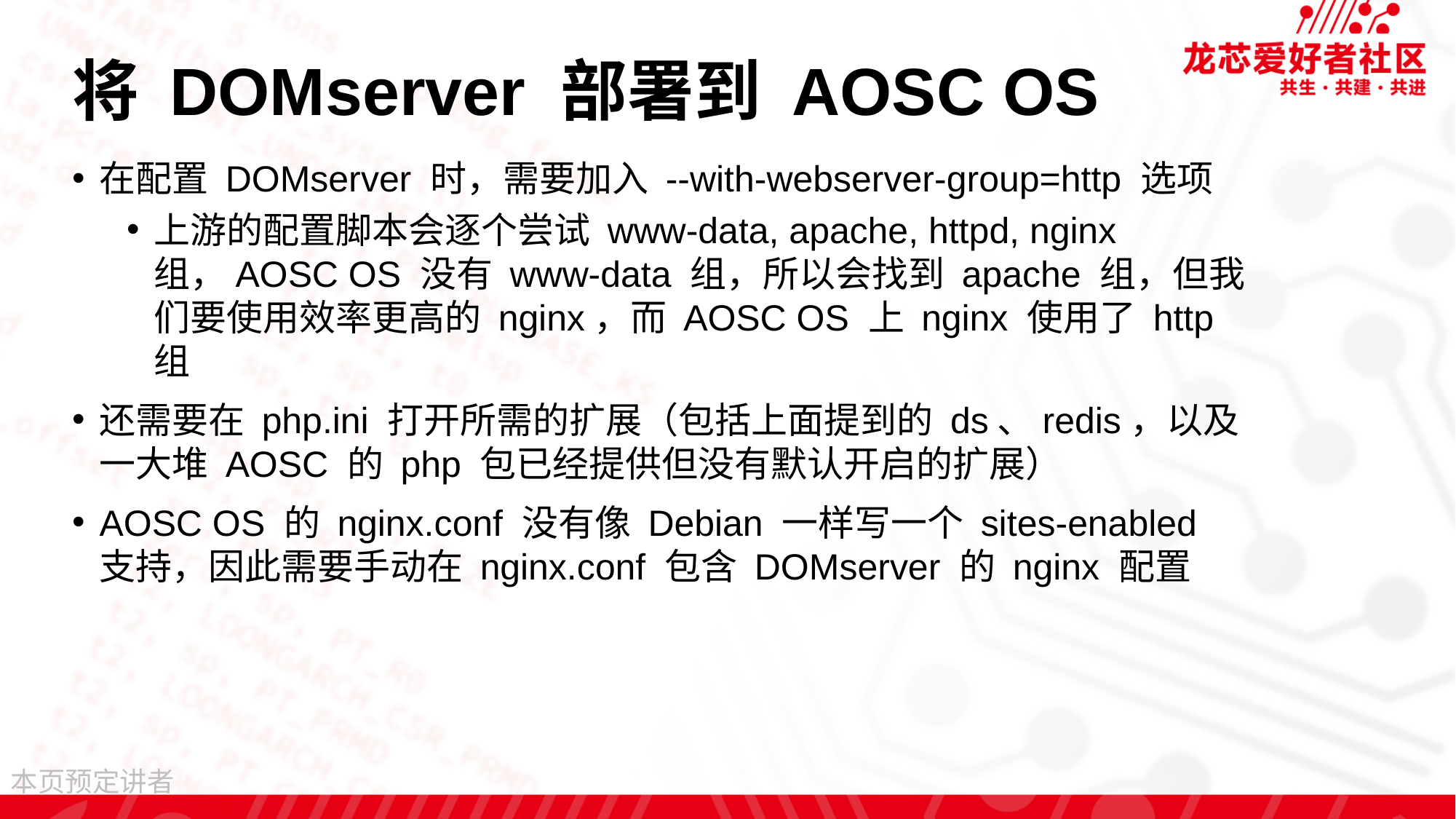

# 将 DOMserver 部署到 AOSC OS
在配置 DOMserver 时，需要加入 --with-webserver-group=http 选项
上游的配置脚本会逐个尝试 www-data, apache, httpd, nginx 组，AOSC OS 没有 www-data 组，所以会找到 apache 组，但我们要使用效率更高的 nginx，而 AOSC OS 上 nginx 使用了 http 组
还需要在 php.ini 打开所需的扩展（包括上面提到的 ds、redis，以及一大堆 AOSC 的 php 包已经提供但没有默认开启的扩展）
AOSC OS 的 nginx.conf 没有像 Debian 一样写一个 sites-enabled 支持，因此需要手动在 nginx.conf 包含 DOMserver 的 nginx 配置